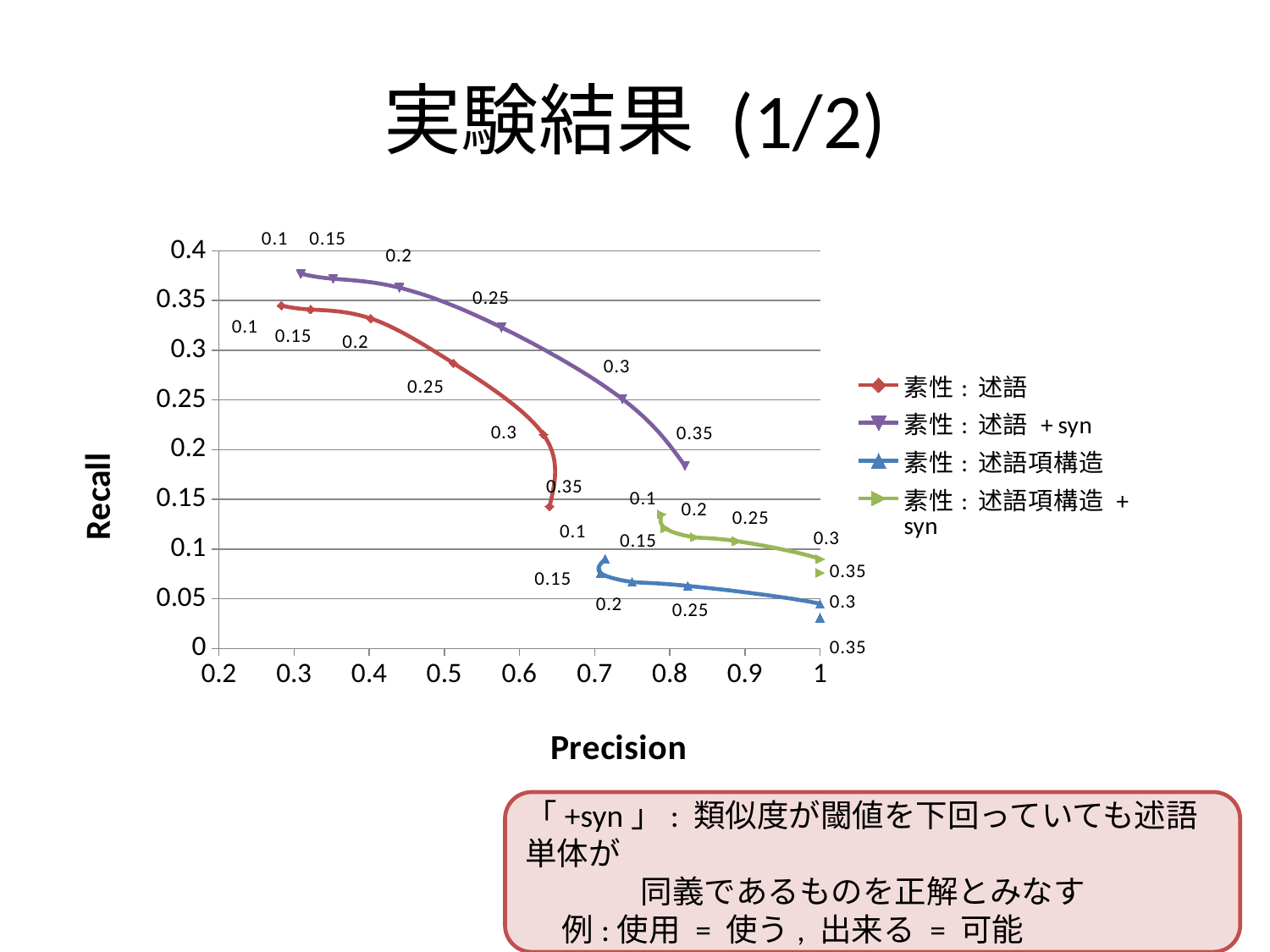

# 実験結果 (1/2)

### Chart

| Category |  |  |  |  |
|---|---|---|---|---|
「+syn」: 類似度が閾値を下回っていても述語単体が
               同義であるものを正解とみなす
    例:使用 = 使う, 出来る = 可能